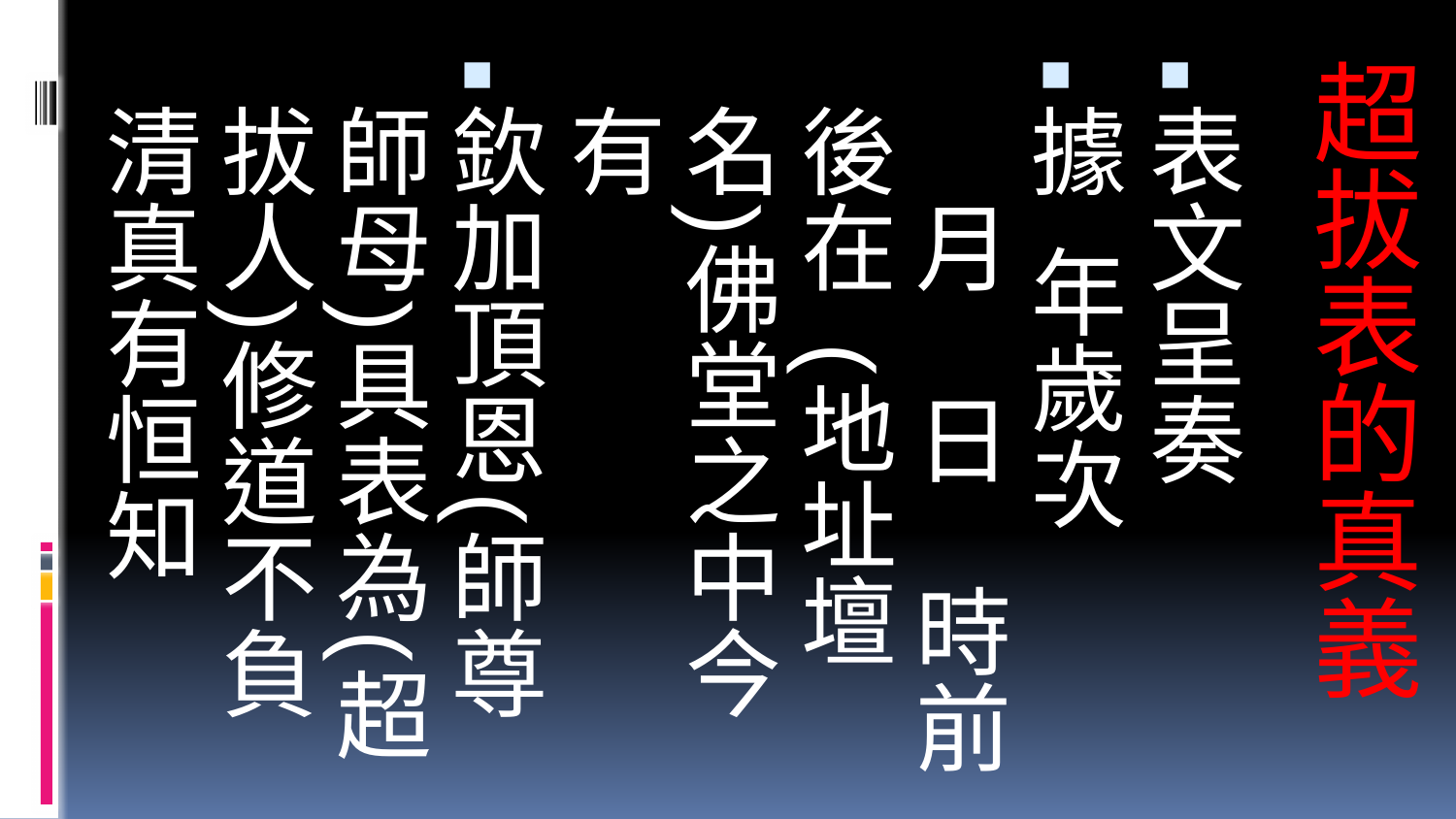

表文呈奏
據  年歲次　　　月　日　時前後在  (地址壇名)佛堂之中今有
欽加頂恩(師尊師母)具表為(超拔人)修道不負清真有恒知
# 超拔表的真義